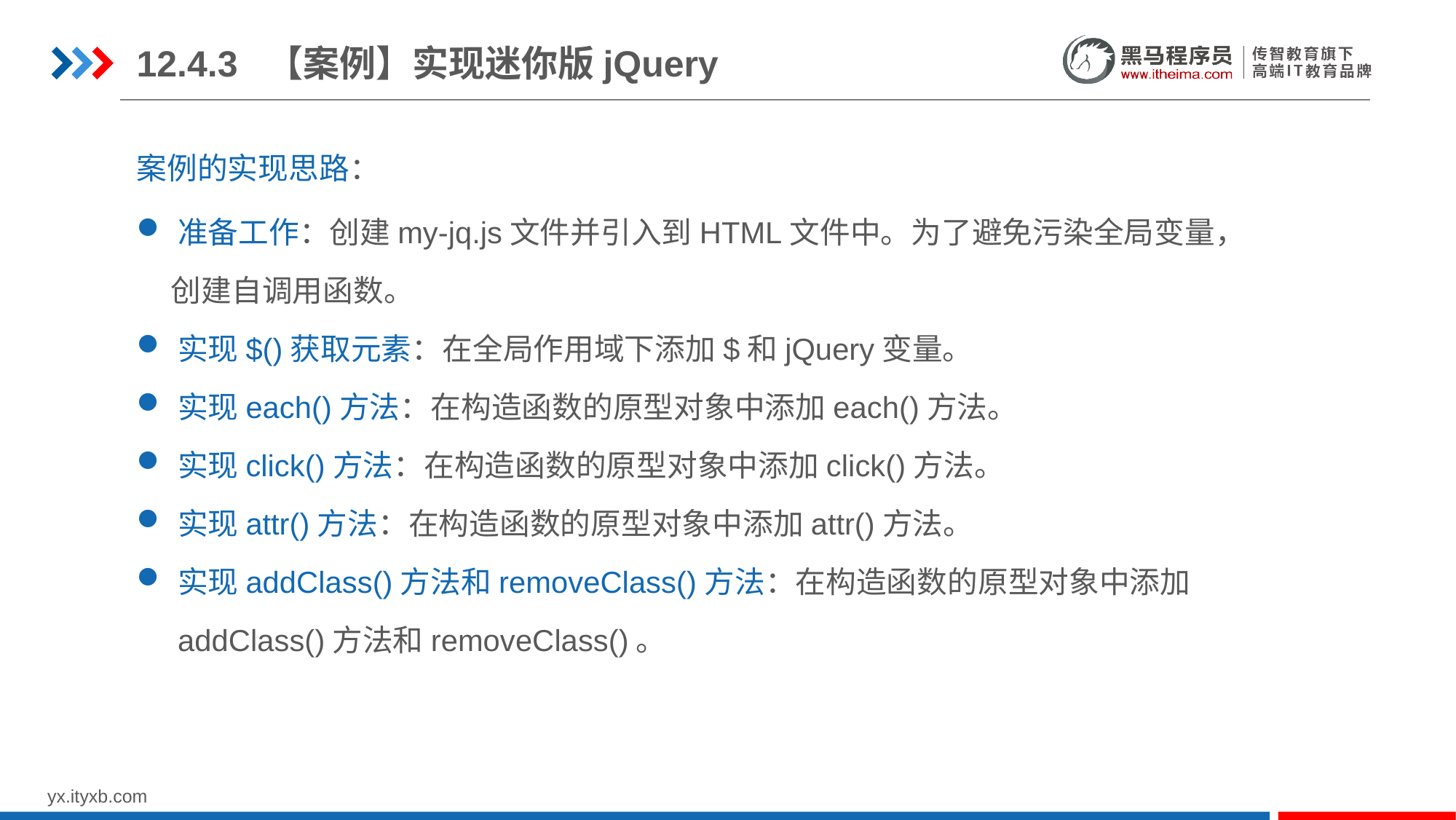

12.4.3  【案例】实现迷你版jQuery
案例的实现思路：

准备工作：创建my-jq.js文件并引入到HTML文件中。为了避免污染全局变量，
    创建自调用函数。
实现$()获取元素：在全局作用域下添加$和jQuery变量。
实现each()方法：在构造函数的原型对象中添加each()方法。
实现click()方法：在构造函数的原型对象中添加click()方法。
实现attr()方法：在构造函数的原型对象中添加attr()方法。
实现addClass()方法和removeClass()方法：在构造函数的原型对象中添加addClass()方法和removeClass()。